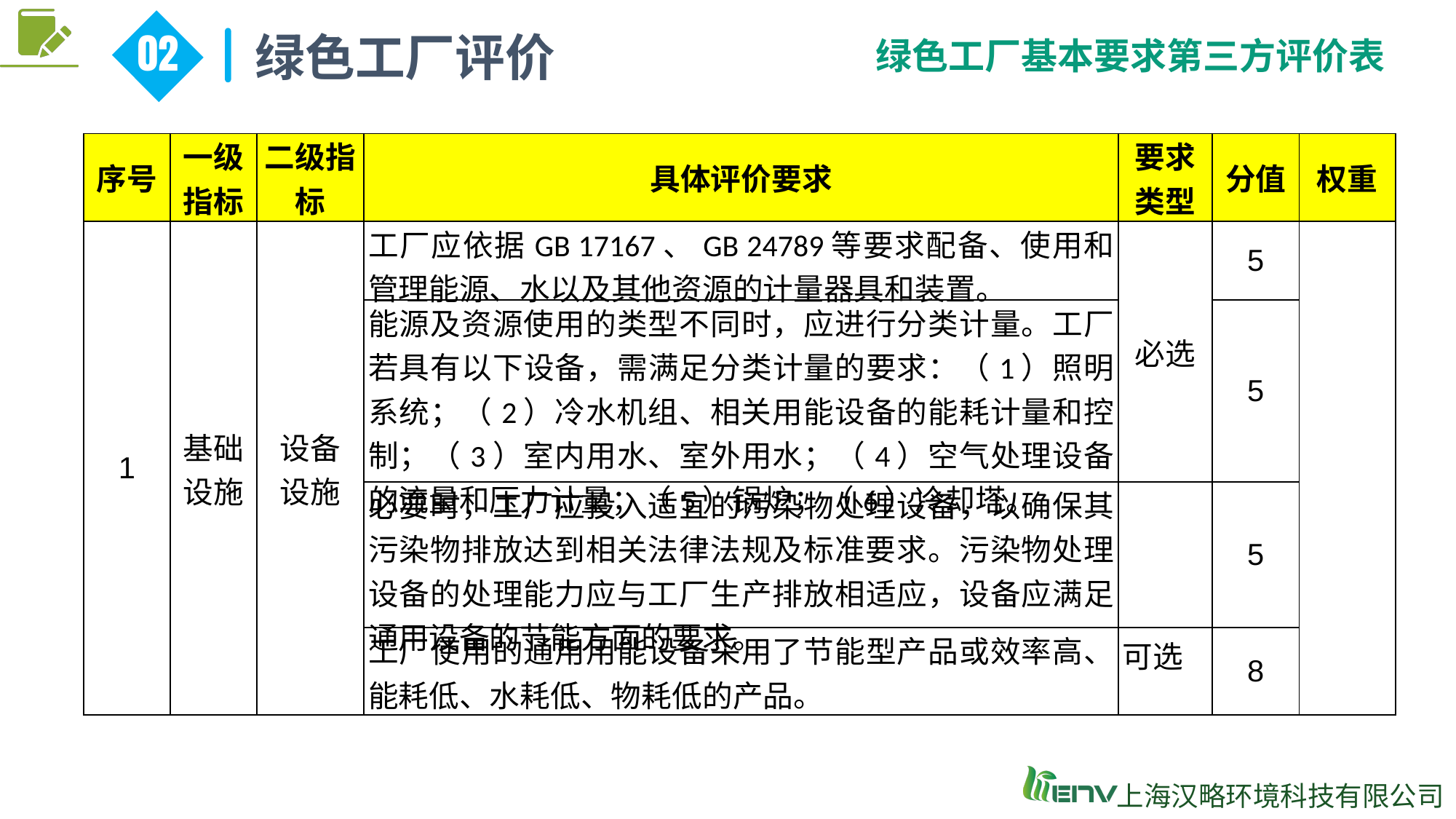

绿色工厂评价

02
绿色工厂基本要求第三方评价表
| 序号 | 一级 指标 | 二级指标 | 具体评价要求 | 要求类型 | 分值 | 权重 |
| --- | --- | --- | --- | --- | --- | --- |
| 1 | 基础设施 | 设备 设施 | 工厂应依据GB 17167、GB 24789等要求配备、使用和管理能源、水以及其他资源的计量器具和装置。 | 必选 | 5 |  |
|  |  |  | 能源及资源使用的类型不同时，应进行分类计量。工厂若具有以下设备，需满足分类计量的要求：（1）照明系统；（2）冷水机组、相关用能设备的能耗计量和控制；（3）室内用水、室外用水；（4）空气处理设备的流量和压力计量；（5）锅炉；（6）冷却塔。 |  | 5 |  |
|  |  |  | 必要时，工厂应投入适宜的污染物处理设备，以确保其污染物排放达到相关法律法规及标准要求。污染物处理设备的处理能力应与工厂生产排放相适应，设备应满足通用设备的节能方面的要求。 |  | 5 |  |
|  |  |  | 工厂使用的通用用能设备采用了节能型产品或效率高、能耗低、水耗低、物耗低的产品。 | 可选 | 8 |  |